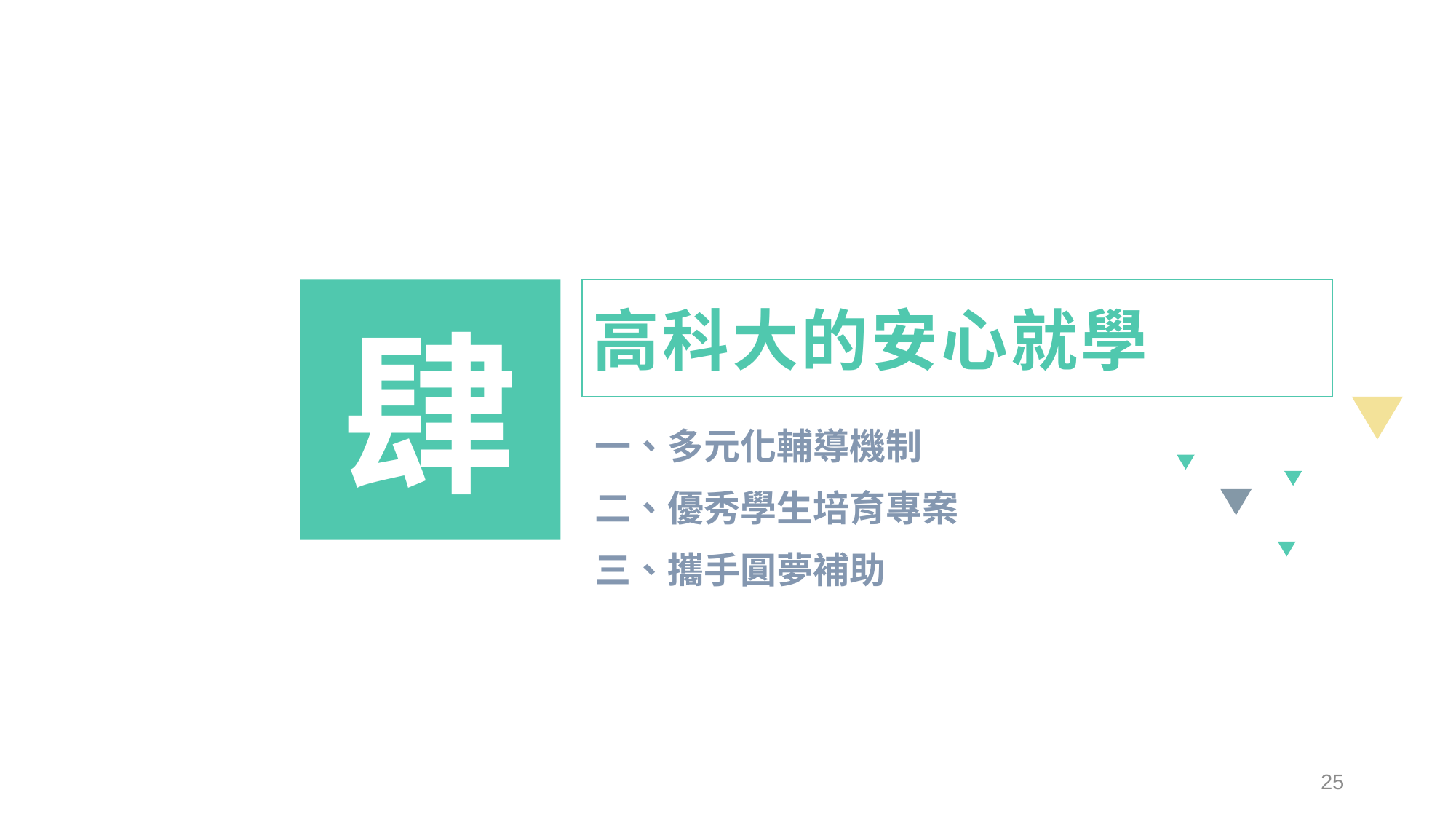

肆
高科大的安心就學

一、多元化輔導機制
二、優秀學生培育專案
三、攜手圓夢補助
25